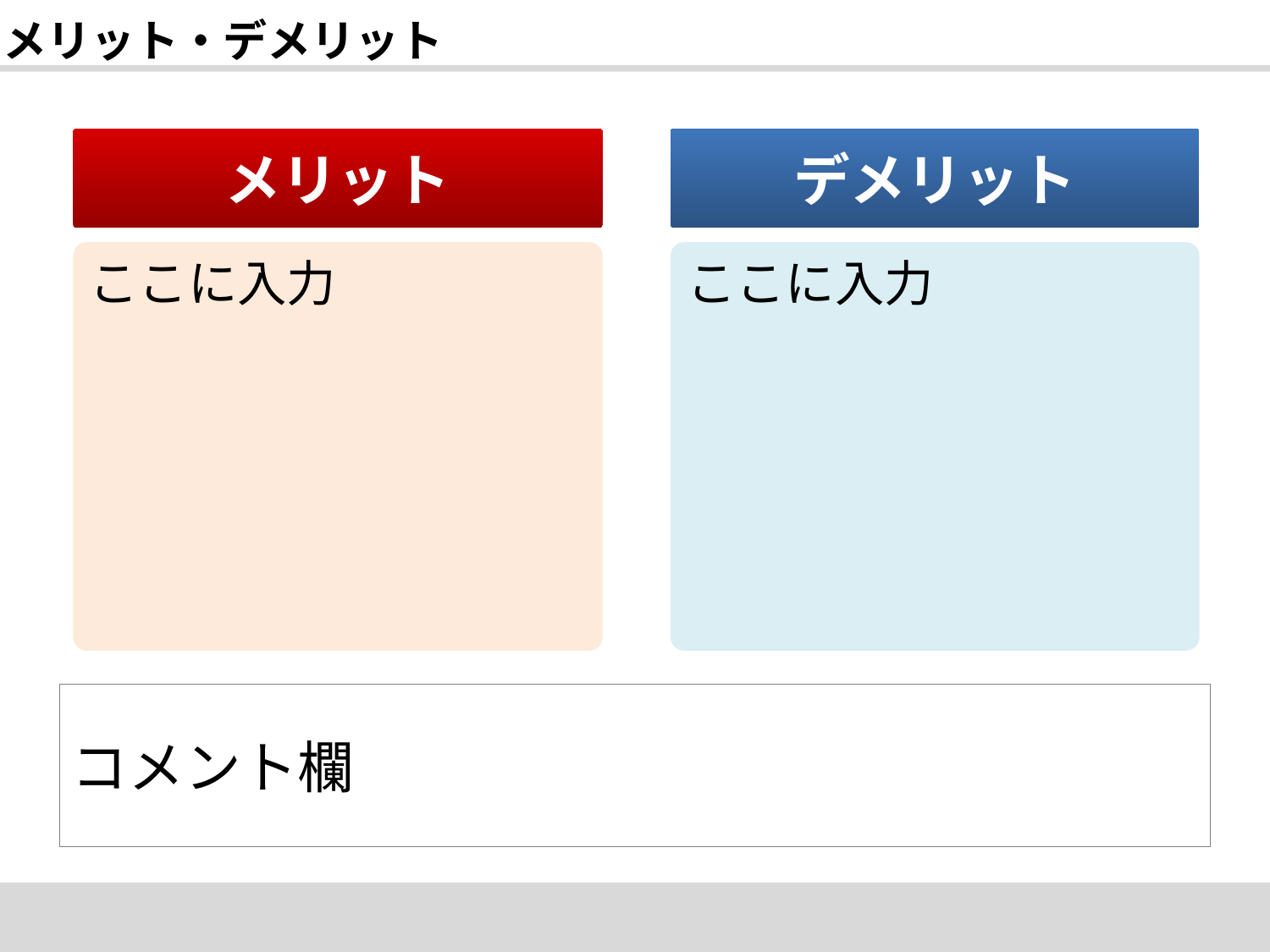

メリット・デメリット

メリット
デメリット
ここに入力
ここに入力
コメント欄